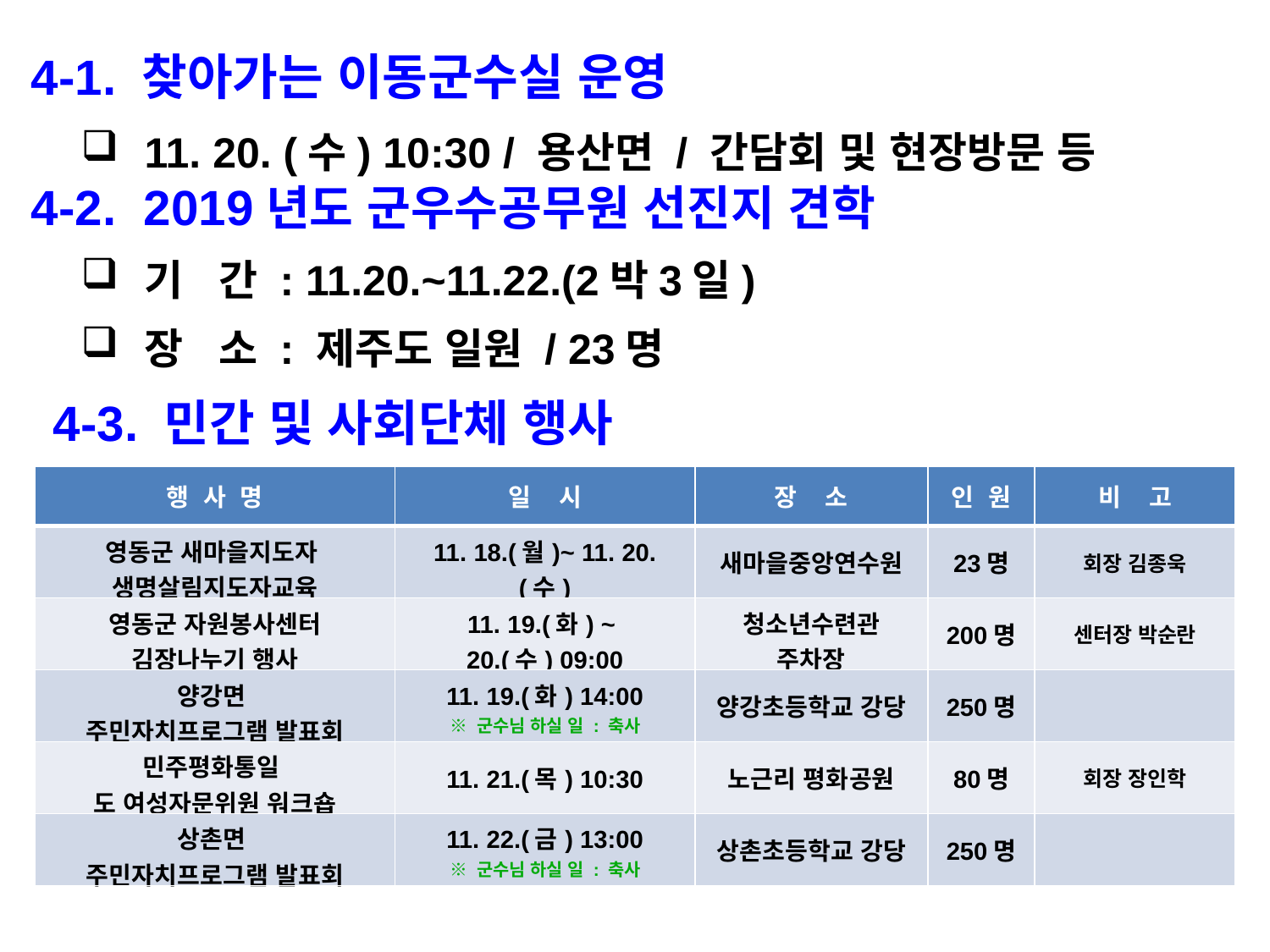

4-1. 찾아가는 이동군수실 운영
11. 20. (수) 10:30 / 용산면 / 간담회 및 현장방문 등
 4-2.  2019년도 군우수공무원 선진지 견학
기   간 : 11.20.~11.22.(2박3일)
장   소 : 제주도 일원 / 23명
 4-3. 민간 및 사회단체 행사
| 행 사 명 | 일 시 | 장 소 | 인 원 | 비 고 |
| --- | --- | --- | --- | --- |
| 영동군 새마을지도자 생명살림지도자교육 | 11. 18.(월)~ 11. 20.(수) ※ 영동체육관 주차장 08:30 출발 | 새마을중앙연수원 | 23명 | 회장 김종욱 |
| 영동군 자원봉사센터 김장나누기 행사 | 11. 19.(화) ~ 20.(수) 09:00 | 청소년수련관 주차장 | 200명 | 센터장 박순란 |
| 양강면 주민자치프로그램 발표회 | 11. 19.(화) 14:00 ※ 군수님 하실 일 : 축사 | 양강초등학교 강당 | 250명 |  |
| 민주평화통일 도 여성자문위원 워크숍 | 11. 21.(목) 10:30 | 노근리 평화공원 | 80명 | 회장 장인학 |
| 상촌면 주민자치프로그램 발표회 | 11. 22.(금) 13:00 ※ 군수님 하실 일 : 축사 | 상촌초등학교 강당 | 250명 |  |